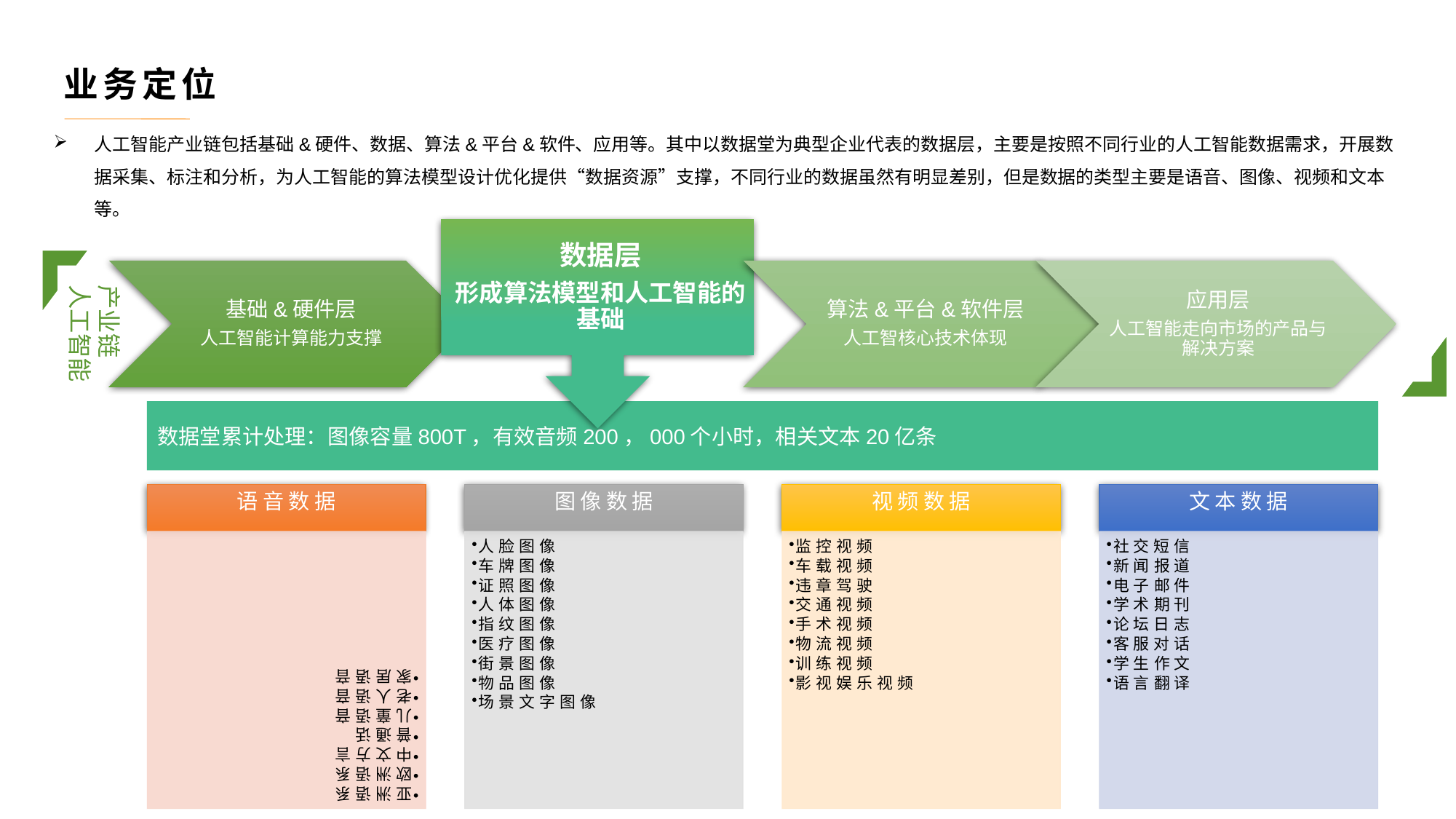

业务定位
人工智能产业链包括基础&硬件、数据、算法&平台&软件、应用等。其中以数据堂为典型企业代表的数据层，主要是按照不同行业的人工智能数据需求，开展数据采集、标注和分析，为人工智能的算法模型设计优化提供“数据资源”支撑，不同行业的数据虽然有明显差别，但是数据的类型主要是语音、图像、视频和文本等。

基础&硬件层
人工智能计算能力支撑
数据层
形成算法模型和人工智能的基础
算法&平台&软件层
人工智核心技术体现
应用层
人工智能走向市场的产品与解决方案
产业链
人工智能

数据堂累计处理：图像容量800T，有效音频200，000个小时，相关文本20亿条
语音数据
亚洲语系
欧洲语系
中文方言
普通话
儿童语音
老人语音
家居语音
图像数据
人脸图像
车牌图像
证照图像
人体图像
指纹图像
医疗图像
街景图像
物品图像
场景文字图像
视频数据
监控视频
车载视频
违章驾驶
交通视频
手术视频
物流视频
训练视频
影视娱乐视频
文本数据
社交短信
新闻报道
电子邮件
学术期刊
论坛日志
客服对话
学生作文
语言翻译